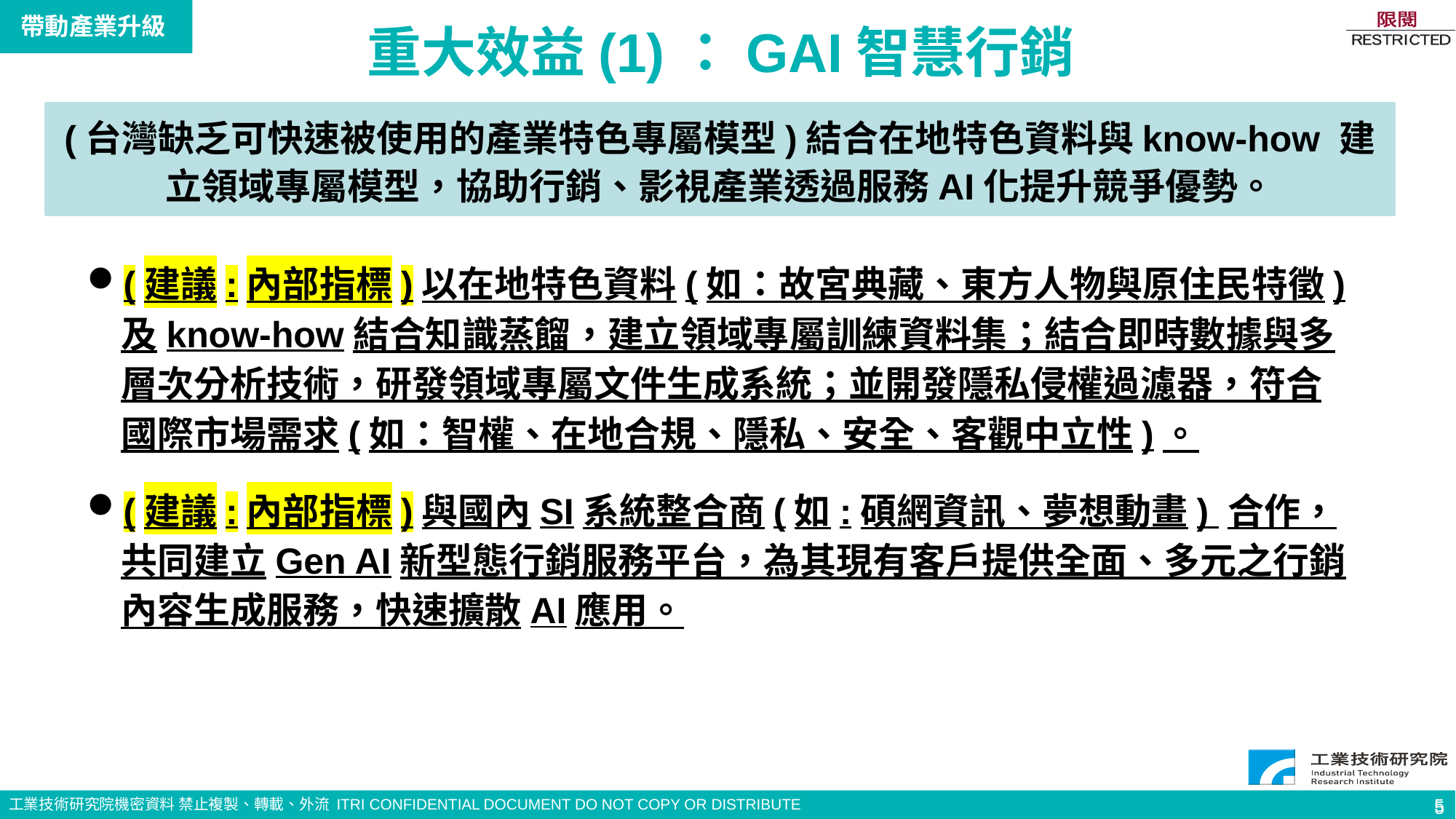

5
帶動產業升級
重大效益(1)：GAI智慧行銷
(台灣缺乏可快速被使用的產業特色專屬模型)結合在地特色資料與know-how 建立領域專屬模型，協助行銷、影視產業透過服務AI化提升競爭優勢。
(建議:內部指標)以在地特色資料(如：故宮典藏、東方人物與原住民特徵)及know-how結合知識蒸餾，建立領域專屬訓練資料集；結合即時數據與多層次分析技術，研發領域專屬文件生成系統；並開發隱私侵權過濾器，符合國際市場需求(如：智權、在地合規、隱私、安全、客觀中立性)。
(建議:內部指標)與國內SI系統整合商(如:碩網資訊、夢想動畫) 合作，共同建立Gen AI新型態行銷服務平台，為其現有客戶提供全面、多元之行銷內容生成服務，快速擴散AI應用。
5